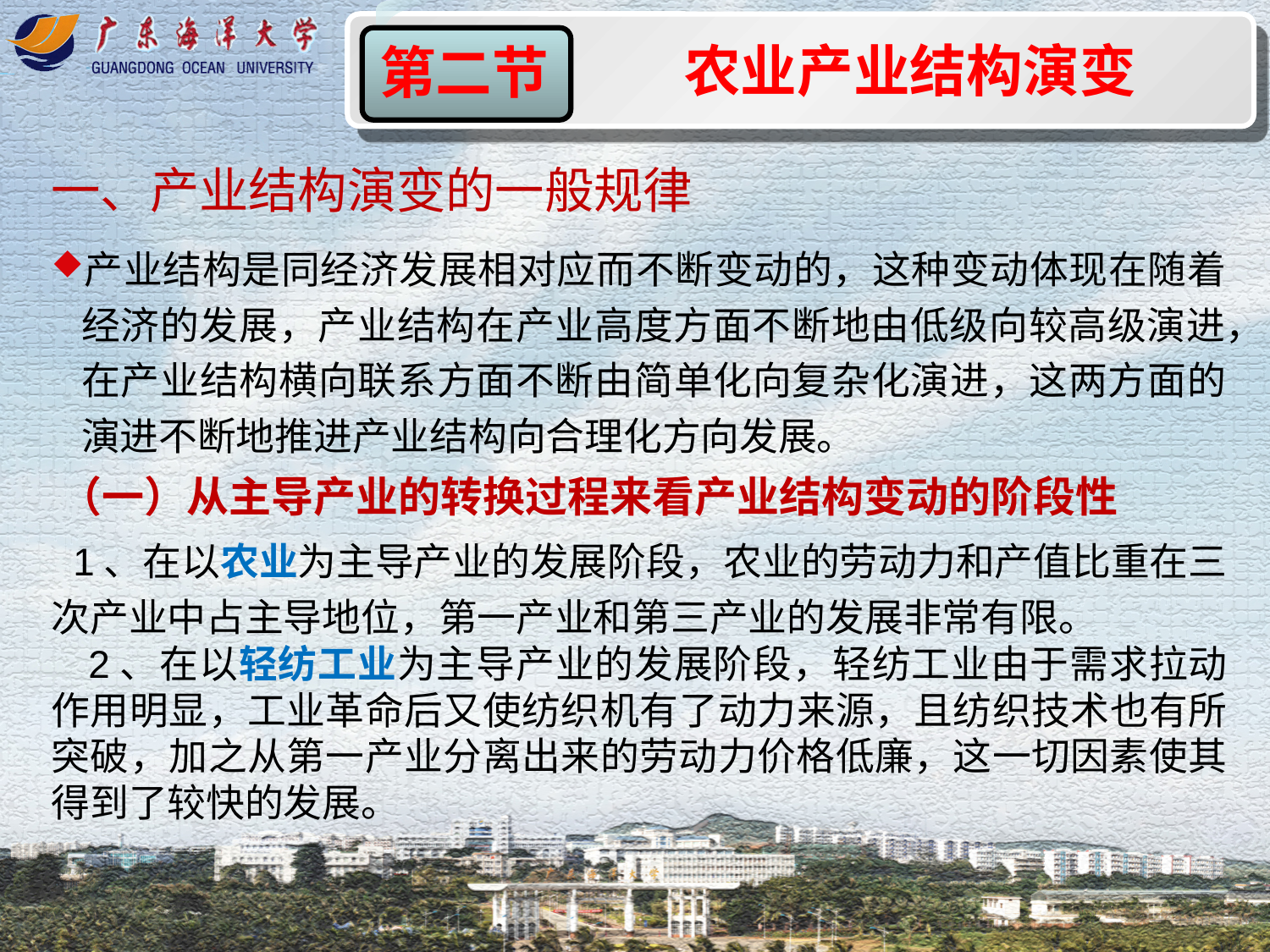

农业产业结构演变

第二节
一、产业结构演变的一般规律
产业结构是同经济发展相对应而不断变动的，这种变动体现在随着经济的发展，产业结构在产业高度方面不断地由低级向较高级演进，在产业结构横向联系方面不断由简单化向复杂化演进，这两方面的演进不断地推进产业结构向合理化方向发展。

（一）从主导产业的转换过程来看产业结构变动的阶段性

  1、在以农业为主导产业的发展阶段，农业的劳动力和产值比重在三次产业中占主导地位，第一产业和第三产业的发展非常有限。
2、在以轻纺工业为主导产业的发展阶段，轻纺工业由于需求拉动作用明显，工业革命后又使纺织机有了动力来源，且纺织技术也有所突破，加之从第一产业分离出来的劳动力价格低廉，这一切因素使其得到了较快的发展。